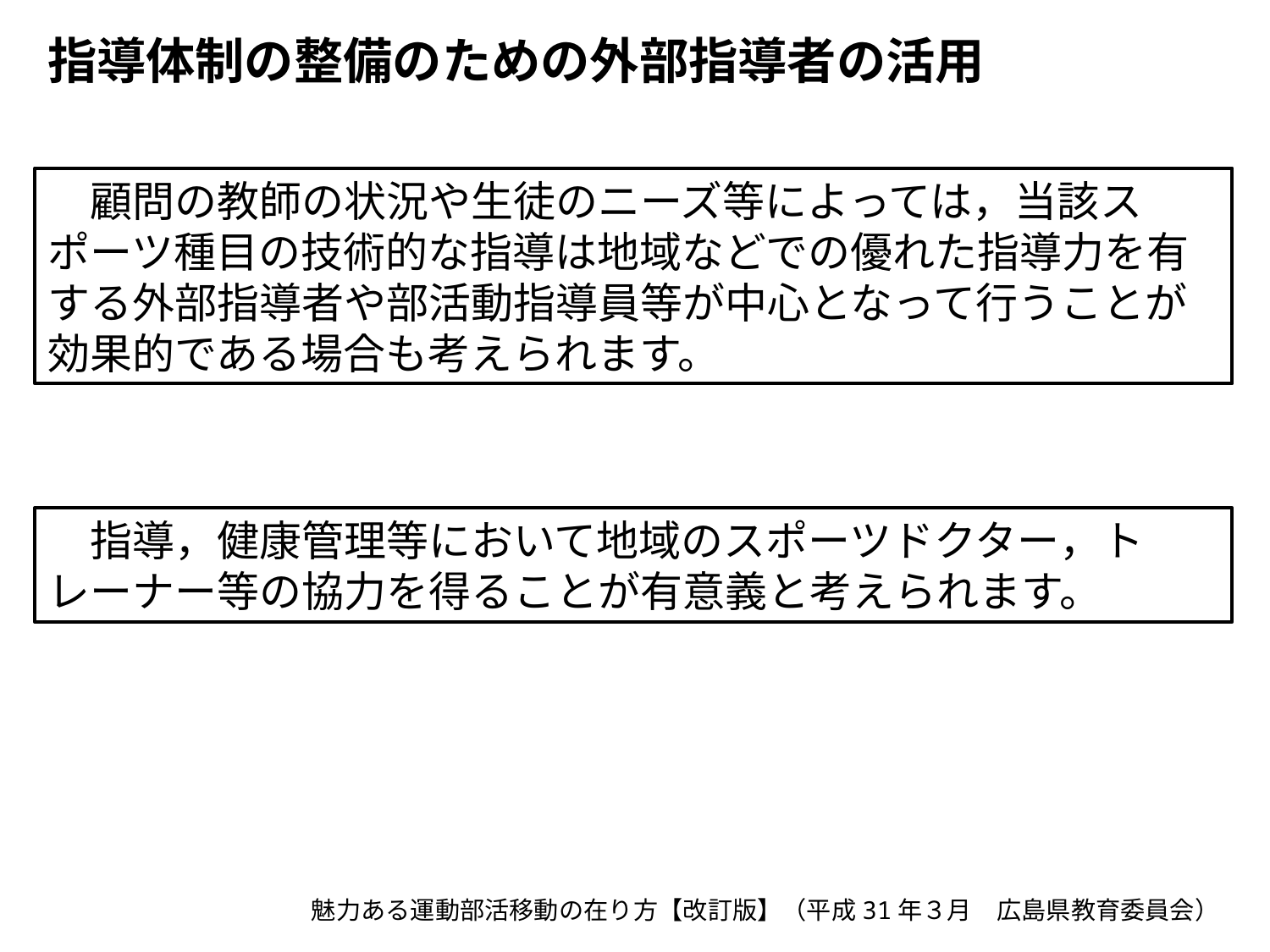

指導体制の整備のための外部指導者の活用
　顧問の教師の状況や生徒のニーズ等によっては，当該スポーツ種目の技術的な指導は地域などでの優れた指導力を有する外部指導者や部活動指導員等が中心となって行うことが効果的である場合も考えられます。
　指導，健康管理等において地域のスポーツドクター，トレーナー等の協力を得ることが有意義と考えられます。
魅力ある運動部活移動の在り方【改訂版】（平成31年３月　広島県教育委員会）